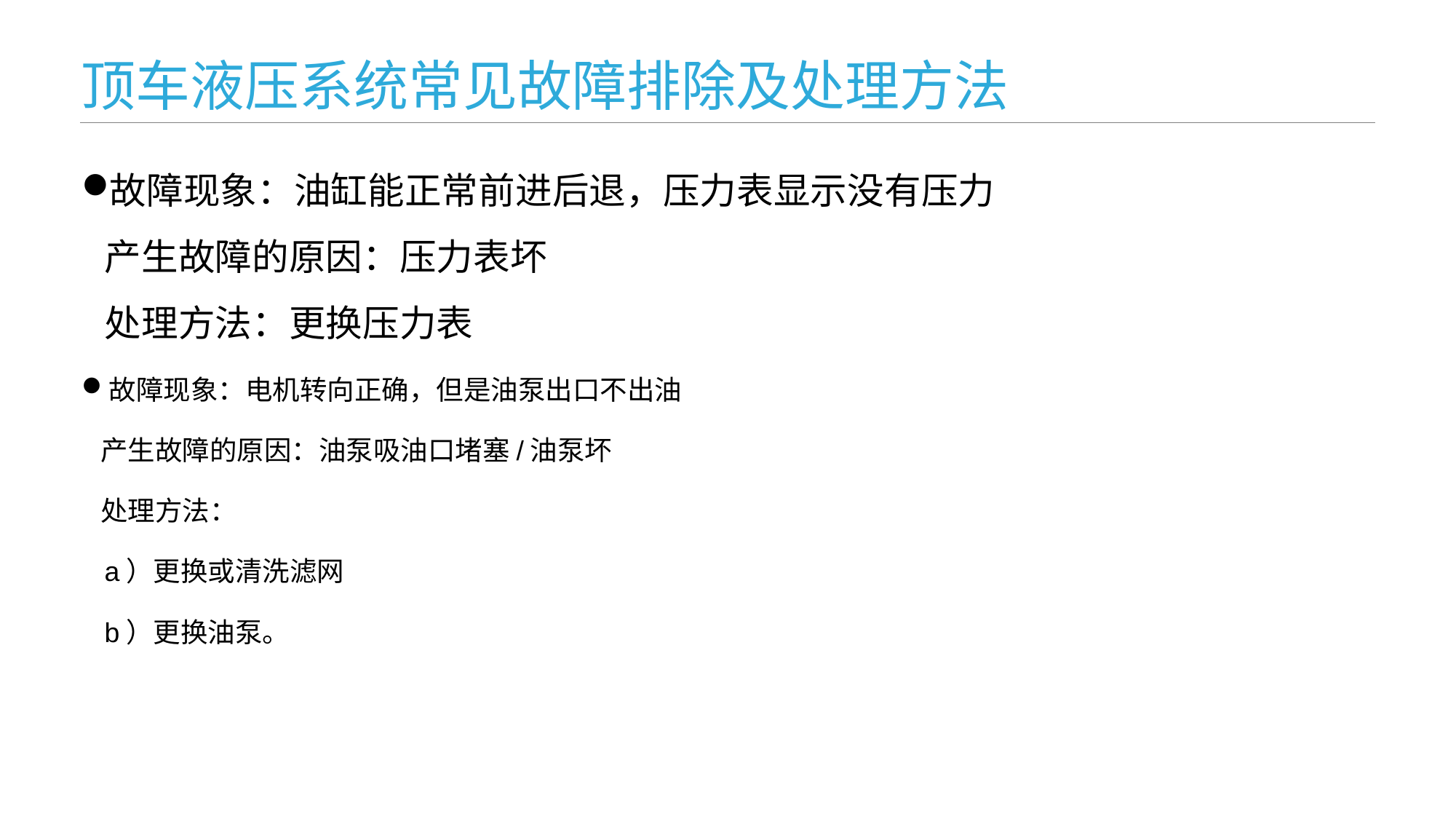

顶车液压系统常见故障排除及处理方法
故障现象：油缸能正常前进后退，压力表显示没有压力
  产生故障的原因：压力表坏
  处理方法：更换压力表
故障现象：电机转向正确，但是油泵出口不出油
  产生故障的原因：油泵吸油口堵塞/油泵坏
  处理方法：
   a）更换或清洗滤网
   b）更换油泵。